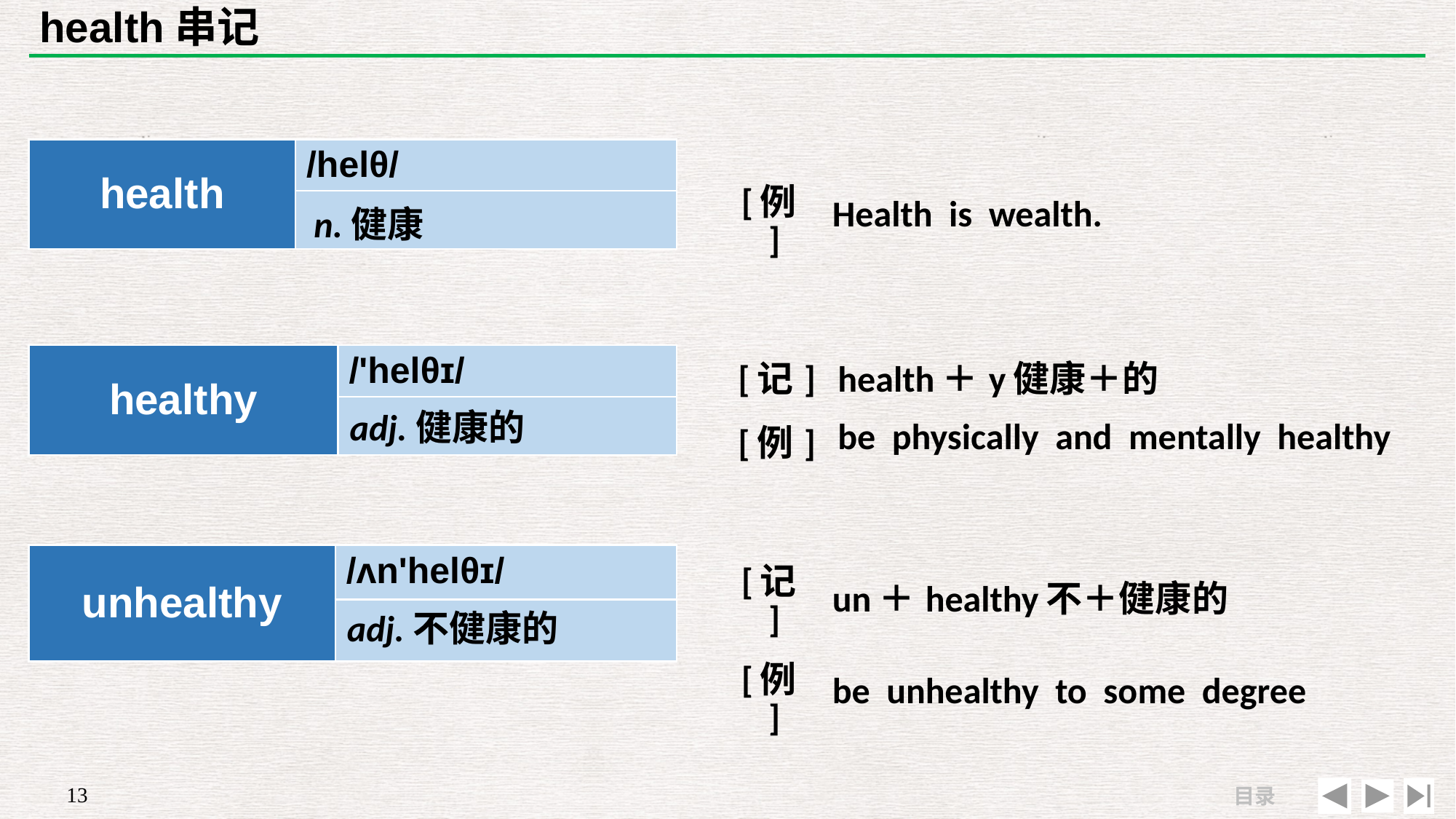

# health串记

|  |  |
| --- | --- |
| [例] | Health is wealth. |
| health | /helθ/ |
| --- | --- |
|  |  |
n.健康
| [记] | health＋y健康＋的 |
| --- | --- |
| [例] | be physically and mentally healthy |
| healthy | /'helθɪ/ |
| --- | --- |
|  |  |
adj.健康的
| unhealthy | /ʌn'helθɪ/ |
| --- | --- |
|  |  |
| [记] | un＋healthy不＋健康的 |
| --- | --- |
| [例] | be unhealthy to some degree |
adj.不健康的